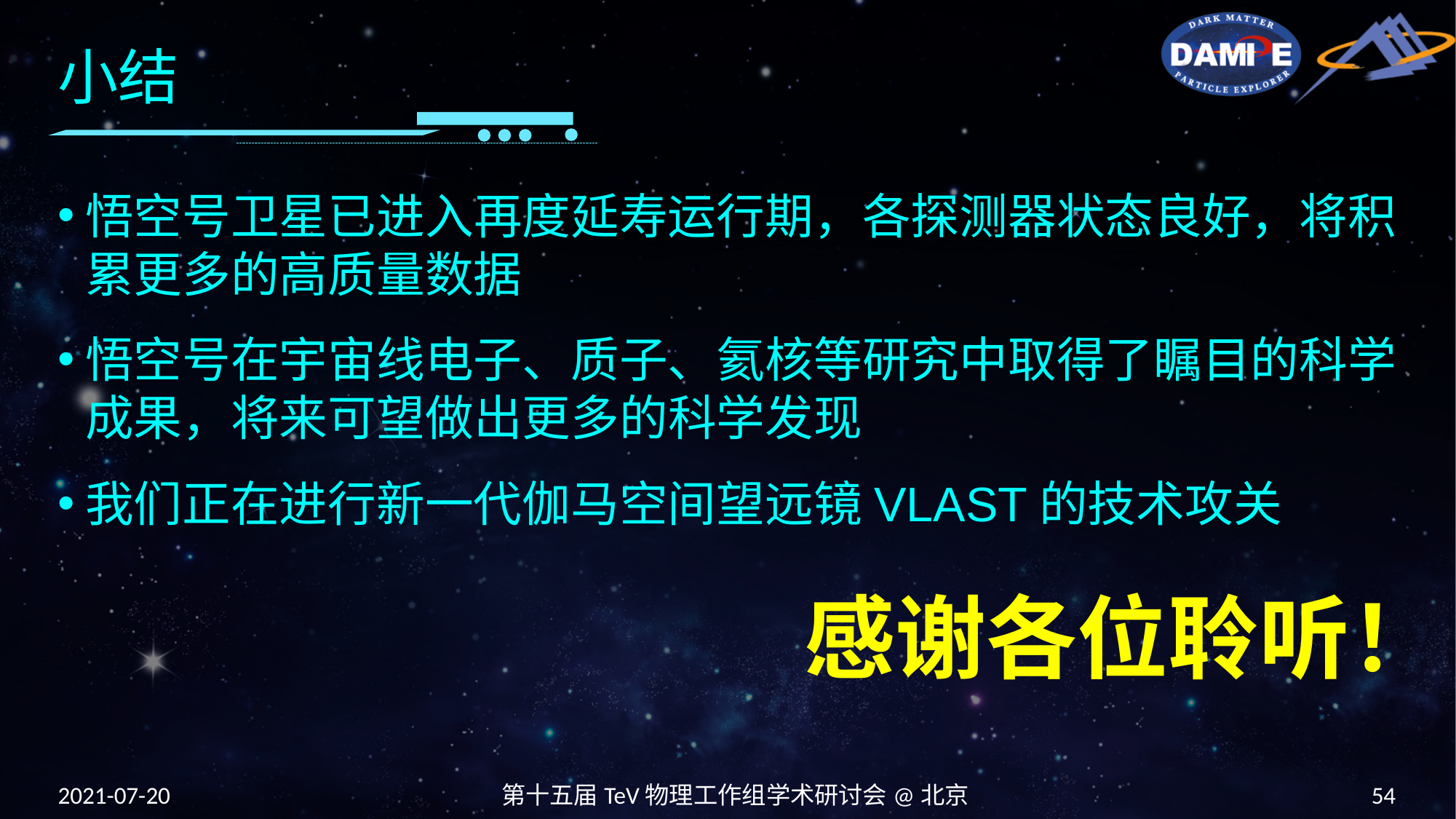

# 小结
悟空号卫星已进入再度延寿运行期，各探测器状态良好，将积累更多的高质量数据
悟空号在宇宙线电子、质子、氦核等研究中取得了瞩目的科学成果，将来可望做出更多的科学发现
我们正在进行新一代伽马空间望远镜VLAST的技术攻关
感谢各位聆听！
2021-07-20
第十五届TeV物理工作组学术研讨会@北京
54